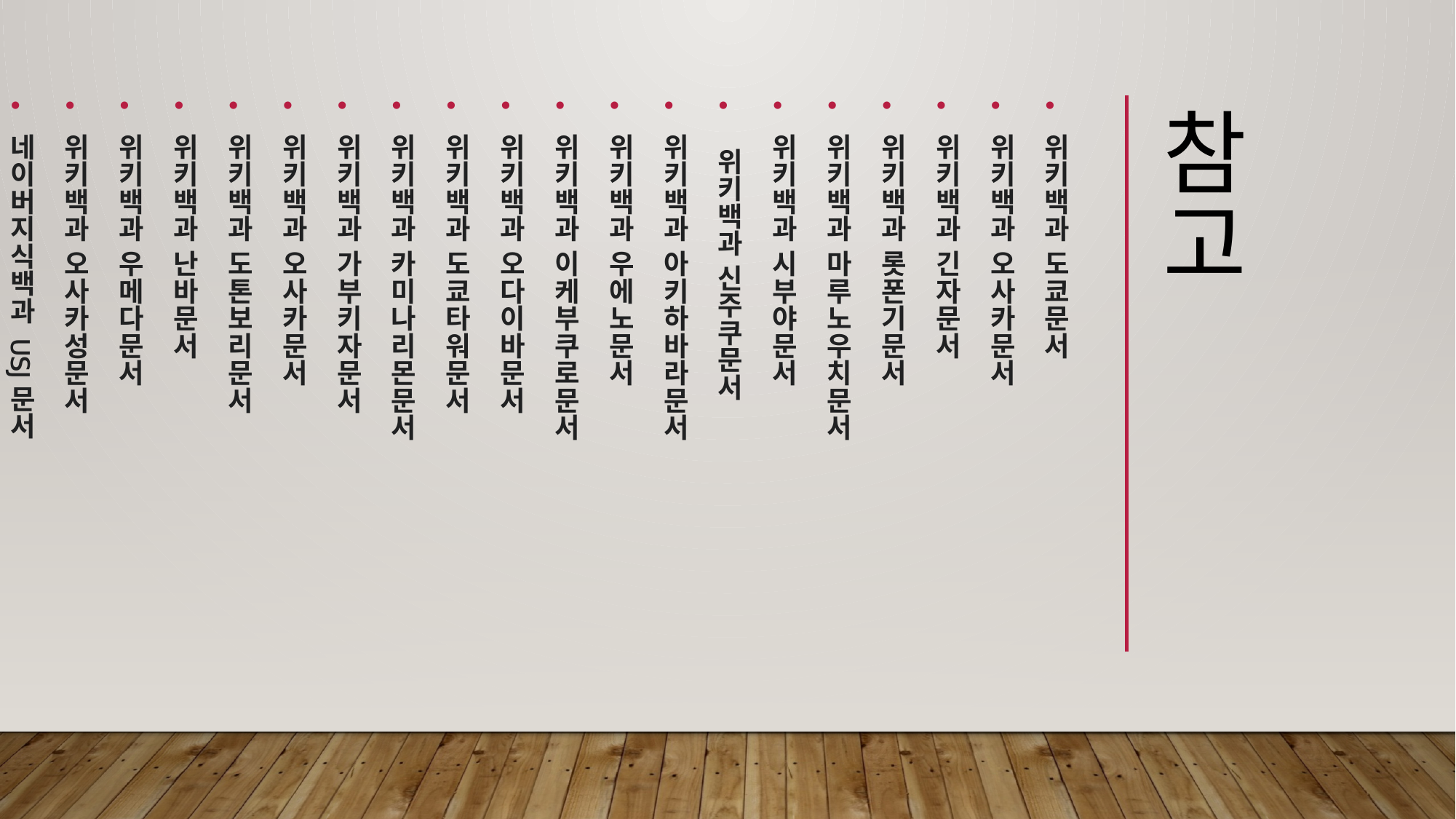

위키백과 도쿄문서
위키백과 오사카문서
위키백과 긴자문서
위키백과 롯폰기문서
위키백과 마루노우치문서
위키백과 시부야문서
 위키백과 신주쿠문서
위키백과 아키하바라문서
위키백과 우에노문서
위키백과 이케부쿠로문서
위키백과 오다이바문서
위키백과 도쿄타워문서
위키백과 카미나리몬문서
위키백과 가부키자문서
위키백과 오사카문서
위키백과 도톤보리문서
위키백과 난바문서
위키백과 우메다문서
위키백과 오사카성문서
네이버지식백과 USJ문서
# 참고